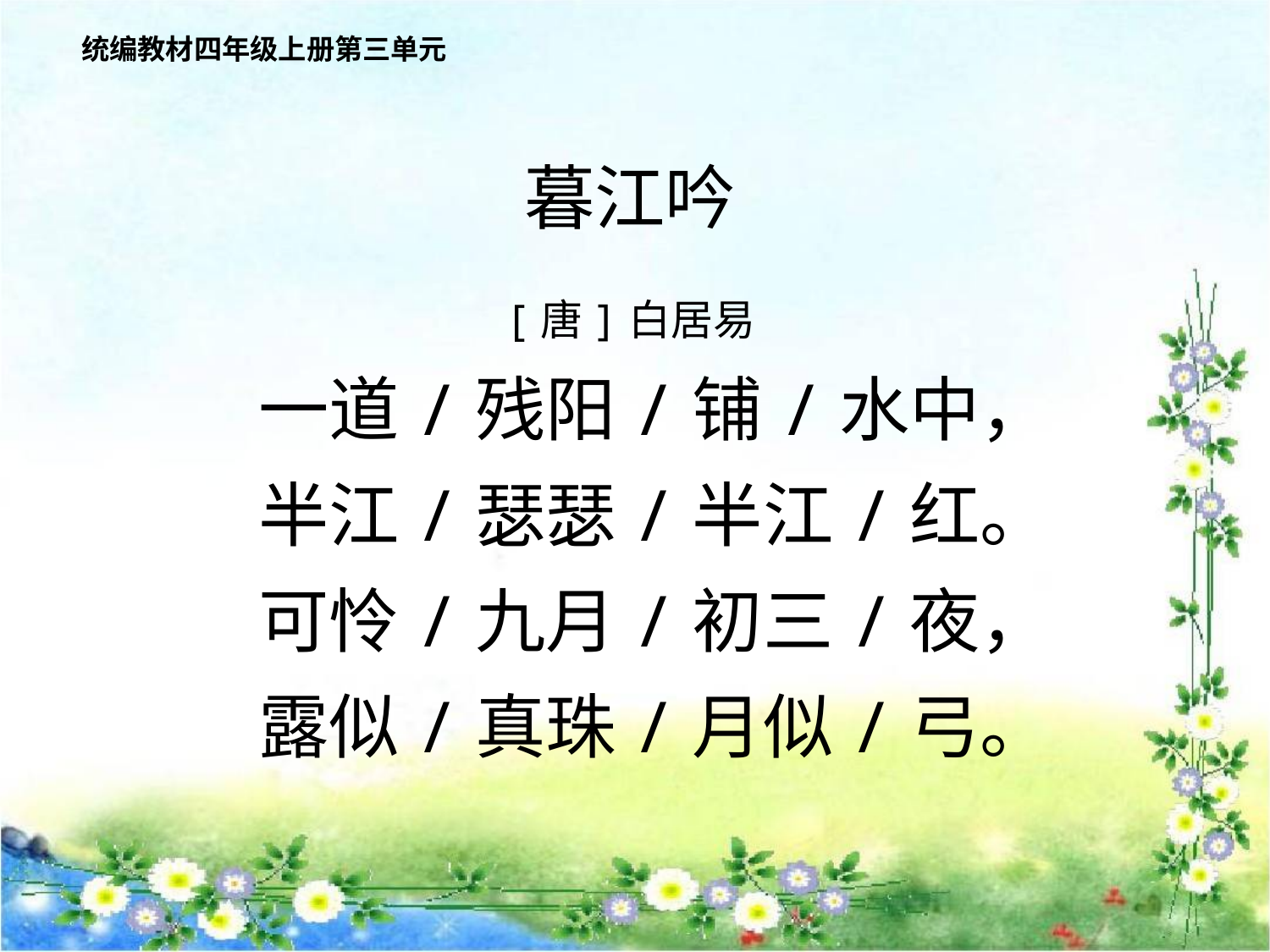

统编教材四年级上册第三单元
暮江吟
[唐]白居易
  一道/残阳/铺/水中，
  半江/瑟瑟/半江/红。
  可怜/九月/初三/夜，
  露似/真珠/月似/弓。